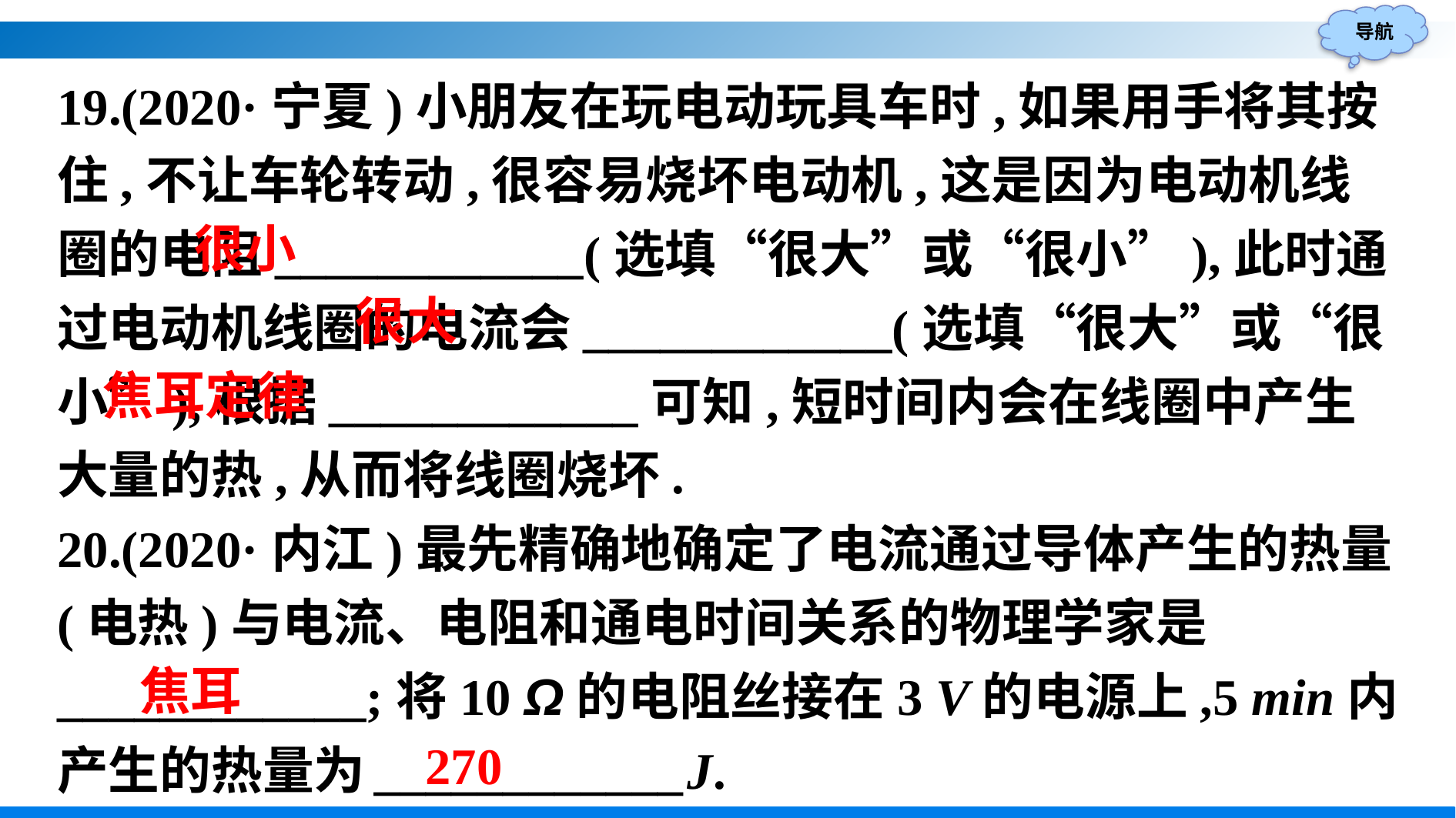

19.(2020·宁夏)小朋友在玩电动玩具车时,如果用手将其按住,不让车轮转动,很容易烧坏电动机,这是因为电动机线圈的电阻____________(选填“很大”或“很小”),此时通过电动机线圈的电流会____________(选填“很大”或“很小”),根据____________可知,短时间内会在线圈中产生大量的热,从而将线圈烧坏.
20.(2020·内江)最先精确地确定了电流通过导体产生的热量(电热)与电流、电阻和通电时间关系的物理学家是____________;将10 Ω的电阻丝接在3 V的电源上,5 min内产生的热量为____________J.
很小
很大
焦耳定律
焦耳
270